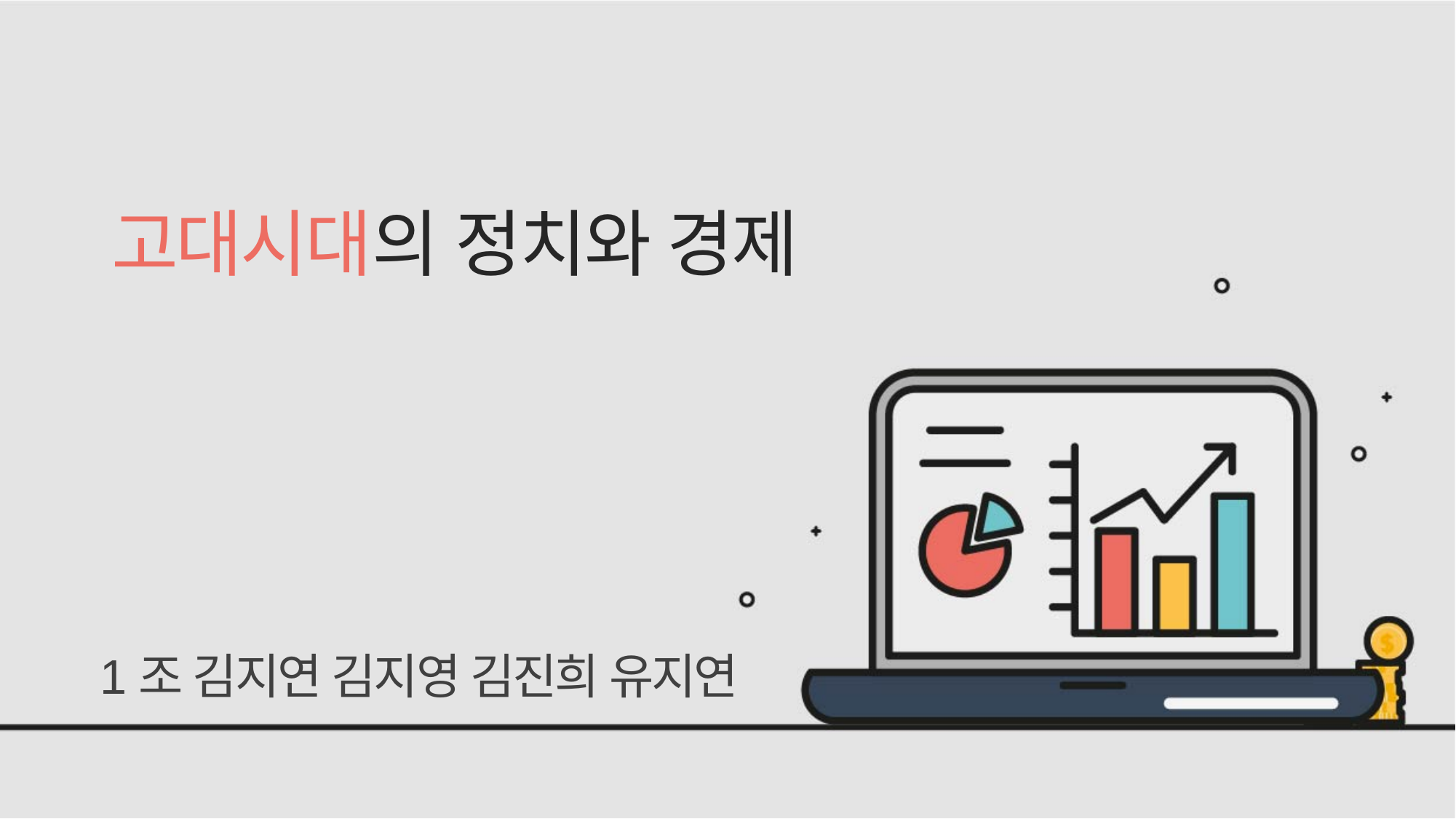

고대시대의 정치와 경제
1조 김지연 김지영 김진희 유지연